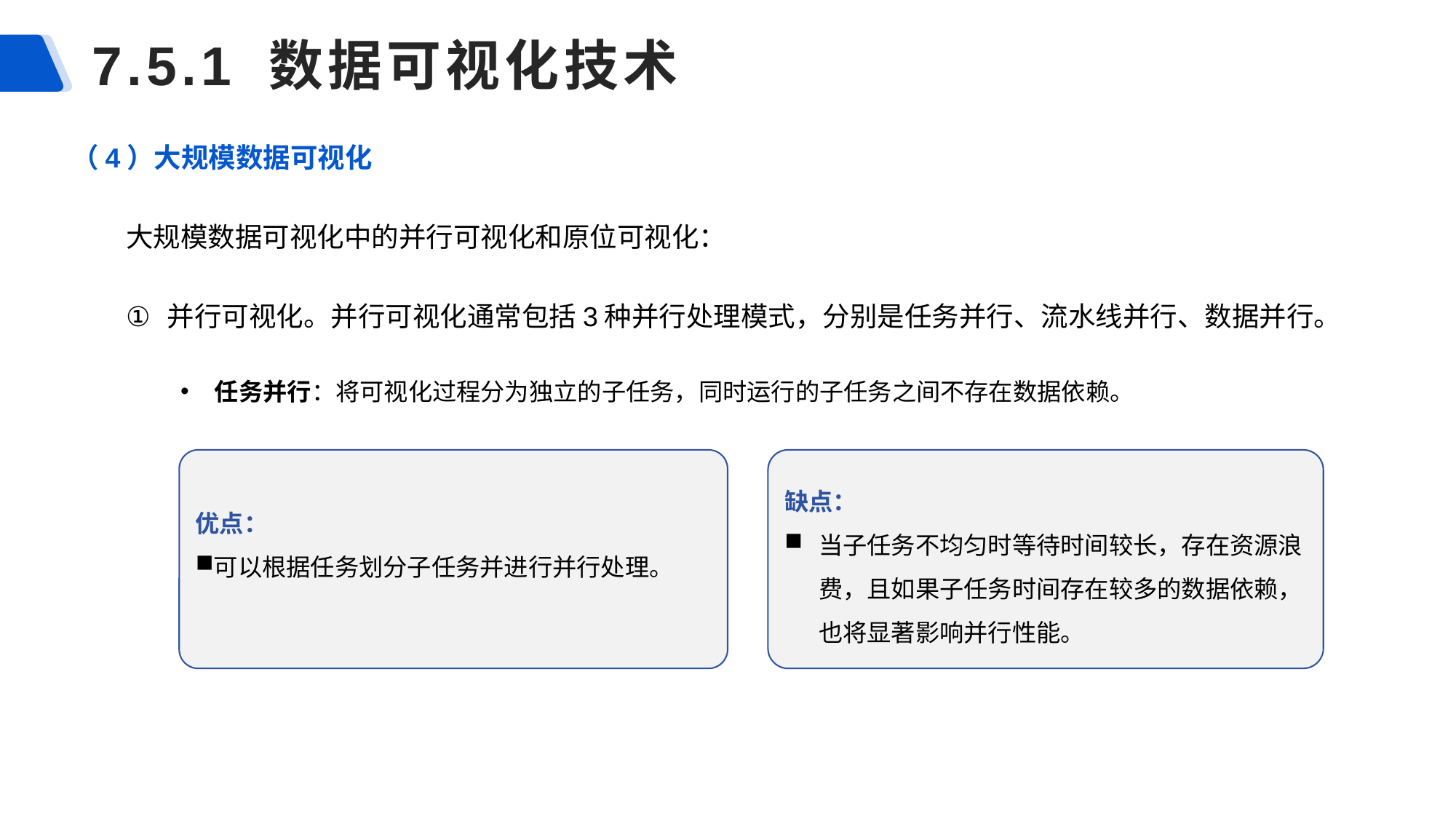

# 7.5.1 数据可视化技术
（4）大规模数据可视化
大规模数据可视化中的并行可视化和原位可视化：
并行可视化。并行可视化通常包括3种并行处理模式，分别是任务并行、流水线并行、数据并行。
任务并行：将可视化过程分为独立的子任务，同时运行的子任务之间不存在数据依赖。
优点：
可以根据任务划分子任务并进行并行处理。

缺点：
当子任务不均匀时等待时间较长，存在资源浪费，且如果子任务时间存在较多的数据依赖，也将显著影响并行性能。